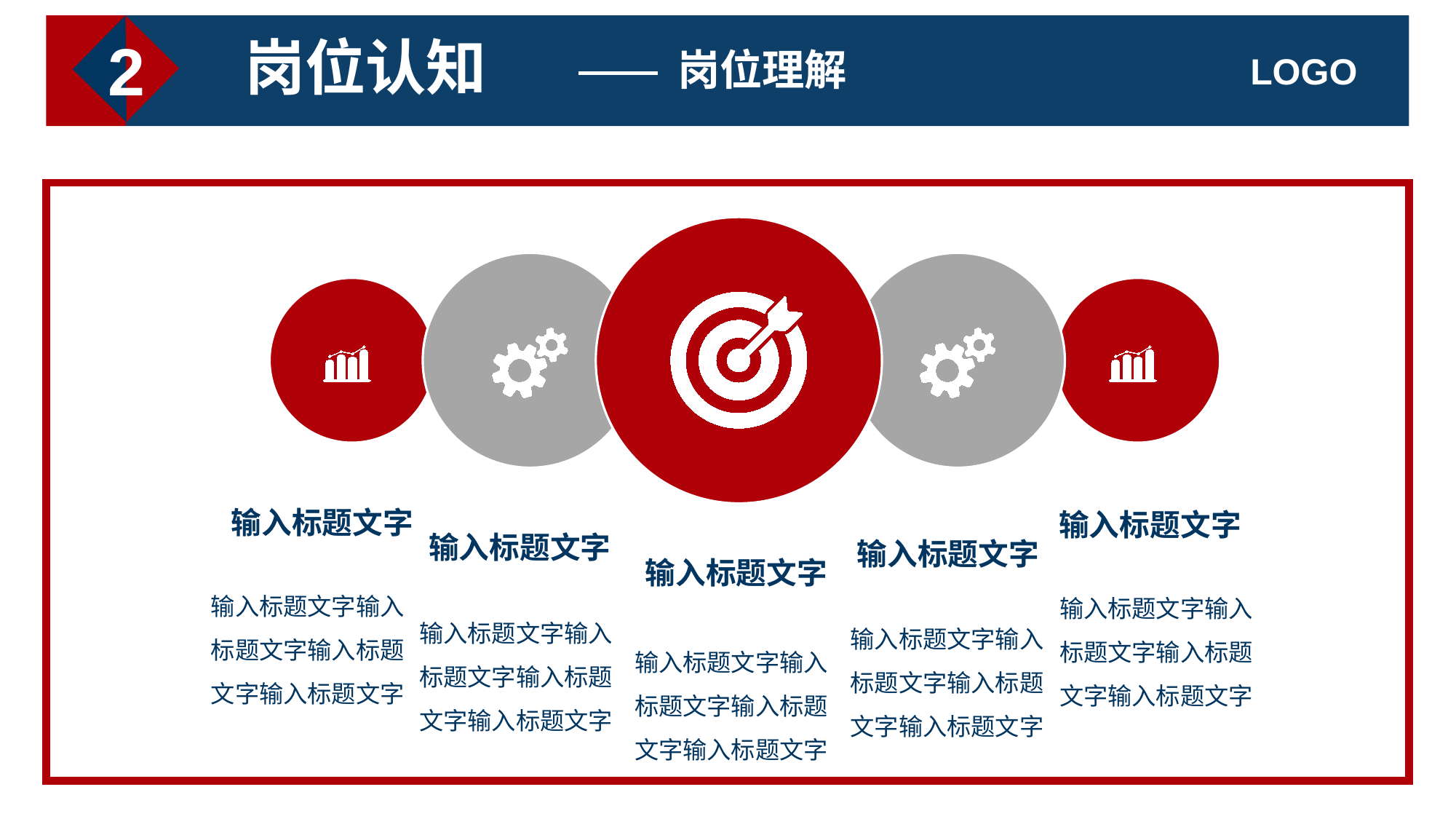

2

岗位认知
岗位理解

输入标题文字
输入标题文字
输入标题文字
输入标题文字
输入标题文字
输入标题文字输入标题文字输入标题文字输入标题文字
输入标题文字输入标题文字输入标题文字输入标题文字
输入标题文字输入标题文字输入标题文字输入标题文字
输入标题文字输入标题文字输入标题文字输入标题文字
输入标题文字输入标题文字输入标题文字输入标题文字